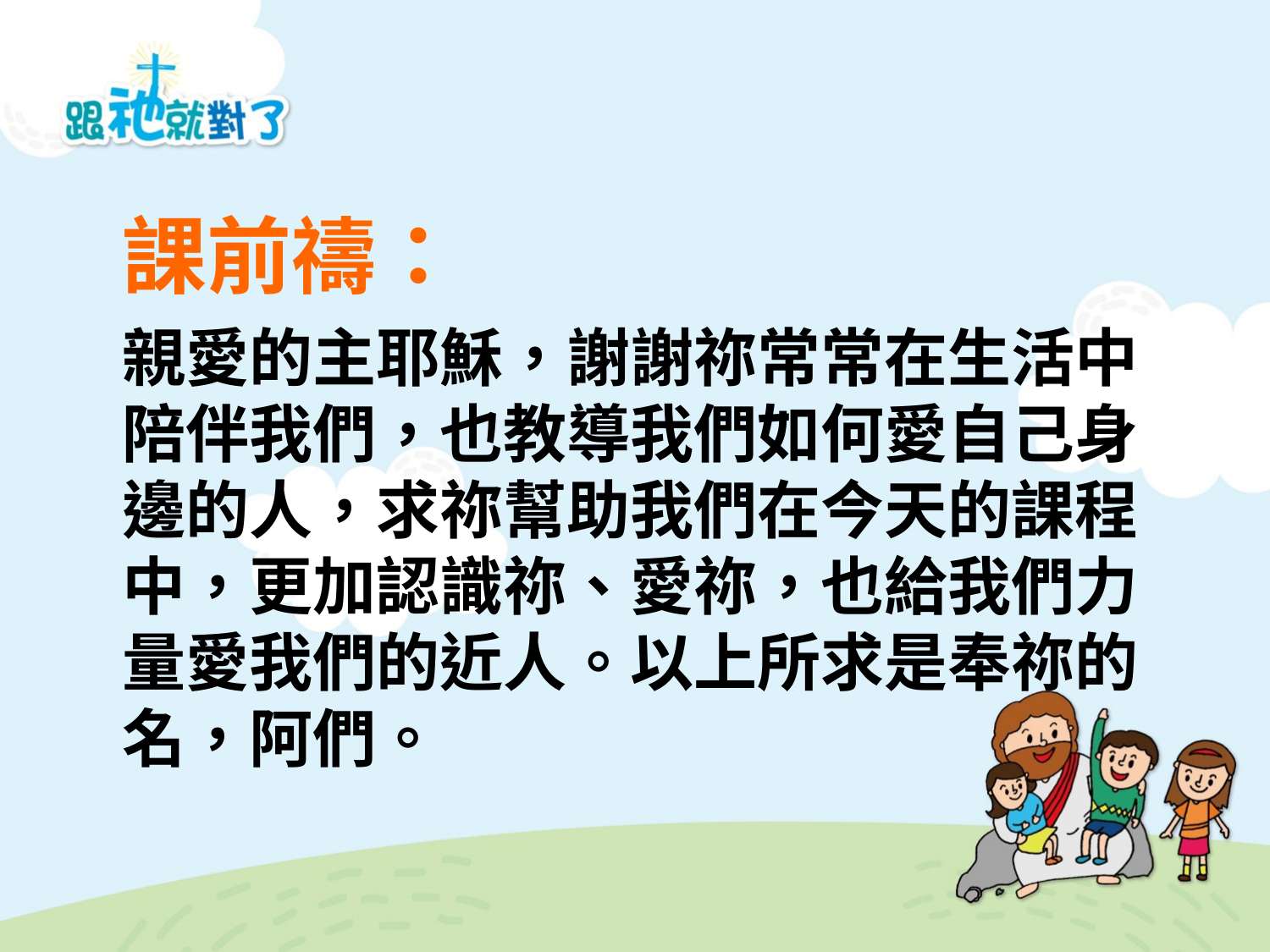

課前禱：
親愛的主耶穌，謝謝祢常常在生活中陪伴我們，也教導我們如何愛自己身邊的人，求祢幫助我們在今天的課程中，更加認識祢、愛祢，也給我們力量愛我們的近人。以上所求是奉祢的名，阿們。